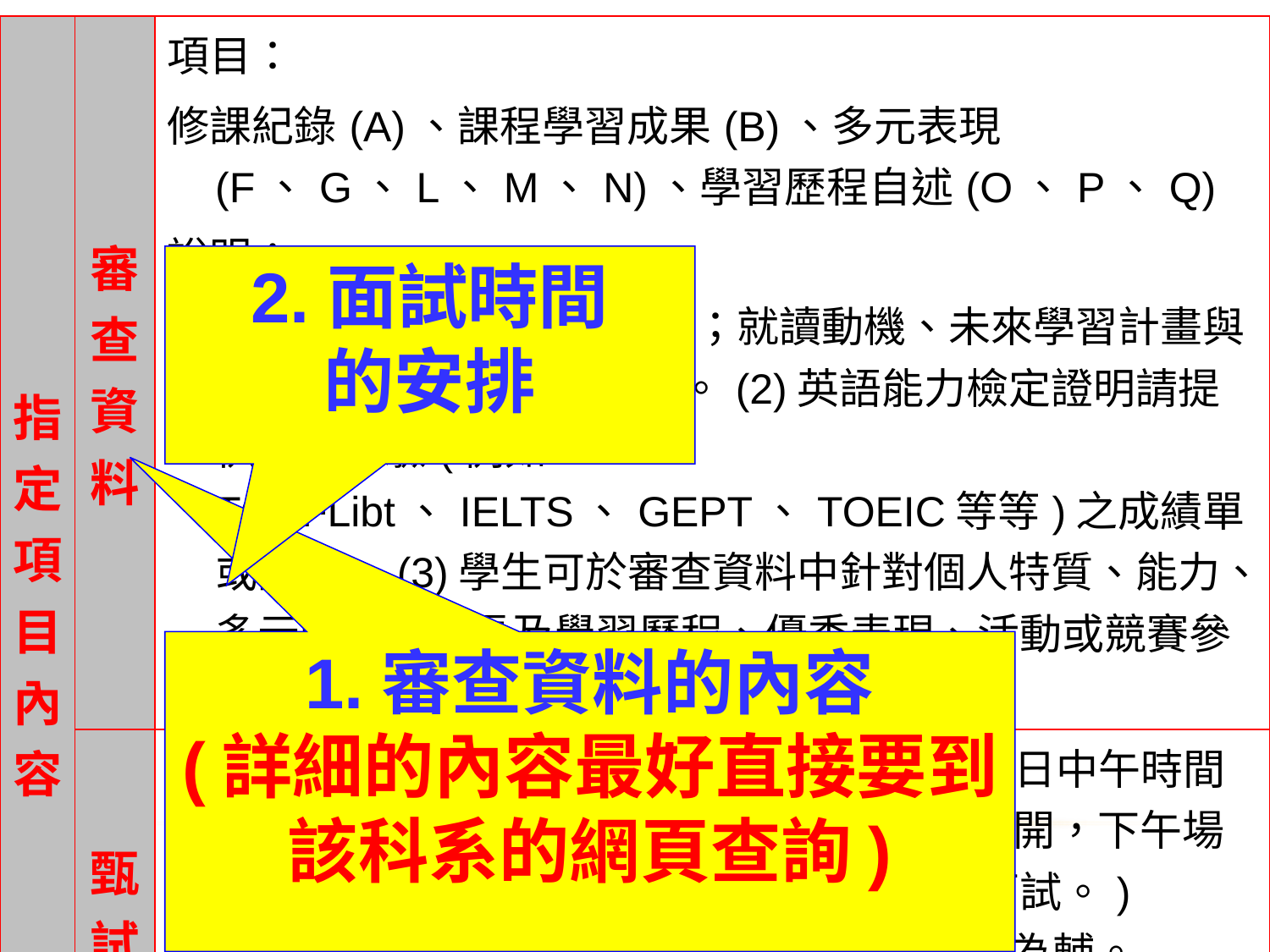

| 指 定 項 目 內 容 | 審 查 資 料 | 項目： 修課紀錄(A)、課程學習成果(B)、多元表現(F、G、L、M、N)、學習歷程自述(O、P、Q) 說明： (1)各項資料限高中時期所有；就讀動機、未來學習計畫與生涯規劃建議以英文撰寫。(2)英語能力檢定證明請提供英檢測驗(例如TOEFLibt、IELTS、GEPT、TOEIC等等)之成績單或證書。(3)學生可於審查資料中針對個人特質、能力、多元學習、成長及學習歷程、優秀表現、活動或競賽參與等各方面加以說明。 |
| --- | --- | --- |
|  | 甄 試 說 明 | 一、英語寫作能力為筆試，統一安排於面試當日中午時間舉行。(上午場面試之考生須考完筆試再離開，下午場面試之考生中午先參加筆試、下午才進行面試。) 二、面試語言以英文為主，中文/第二外語為輔。 三、於招生名額內優先錄取低收入戶及中低收入戶考生，至多2名。 |
2.面試時間
的安排
1.審查資料的內容
(詳細的內容最好直接要到該科系的網頁查詢)